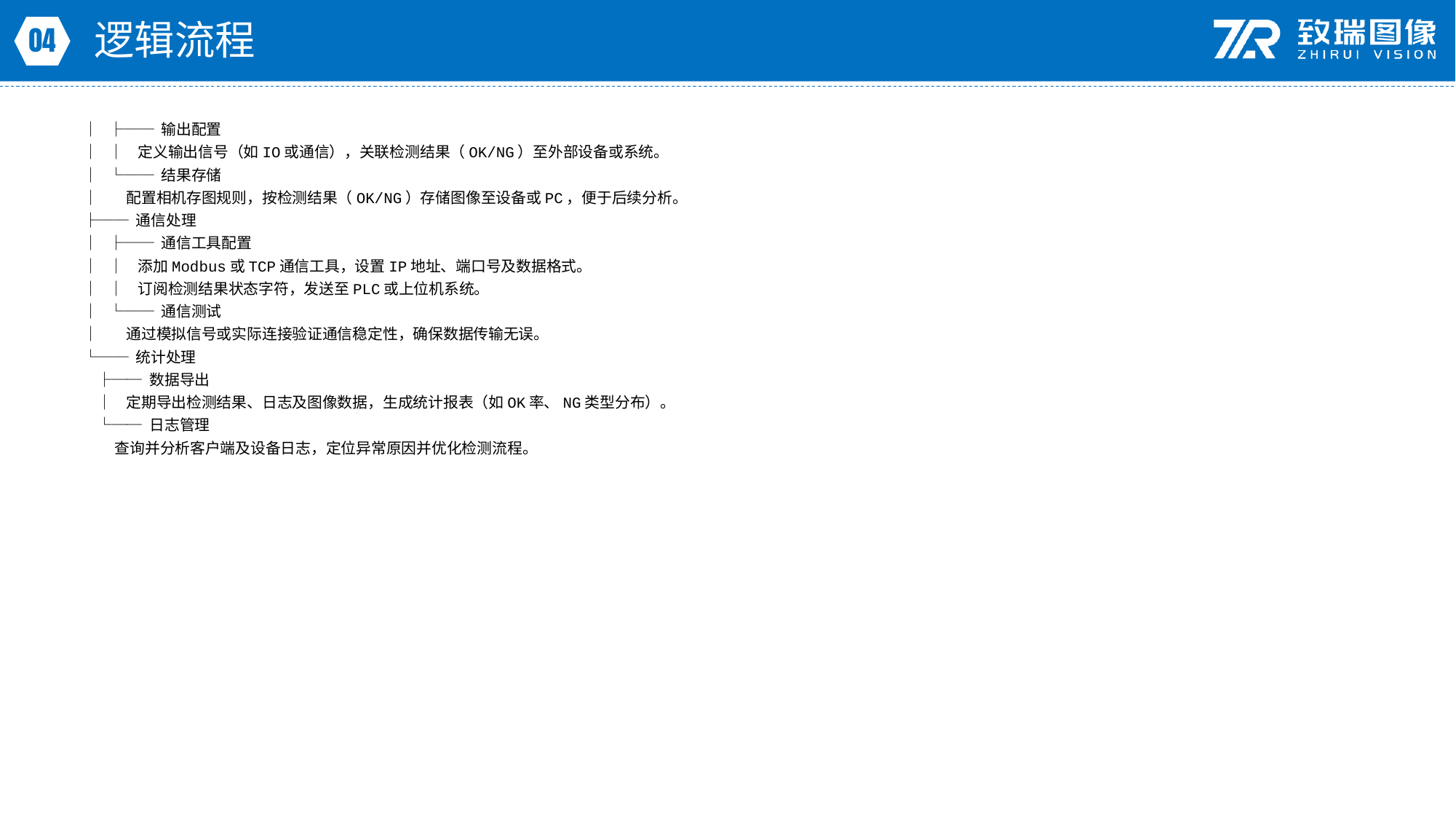

逻辑流程
04

│   ├── 输出配置
│   │   定义输出信号（如IO或通信），关联检测结果（OK/NG）至外部设备或系统。
│   └── 结果存储
│       配置相机存图规则，按检测结果（OK/NG）存储图像至设备或PC，便于后续分析。
├── 通信处理
│   ├── 通信工具配置
│   │   添加Modbus或TCP通信工具，设置IP地址、端口号及数据格式。
│   │   订阅检测结果状态字符，发送至PLC或上位机系统。
│   └── 通信测试
│       通过模拟信号或实际连接验证通信稳定性，确保数据传输无误。
└── 统计处理
    ├── 数据导出
    │   定期导出检测结果、日志及图像数据，生成统计报表（如OK率、NG类型分布）。
    └── 日志管理
        查询并分析客户端及设备日志，定位异常原因并优化检测流程。